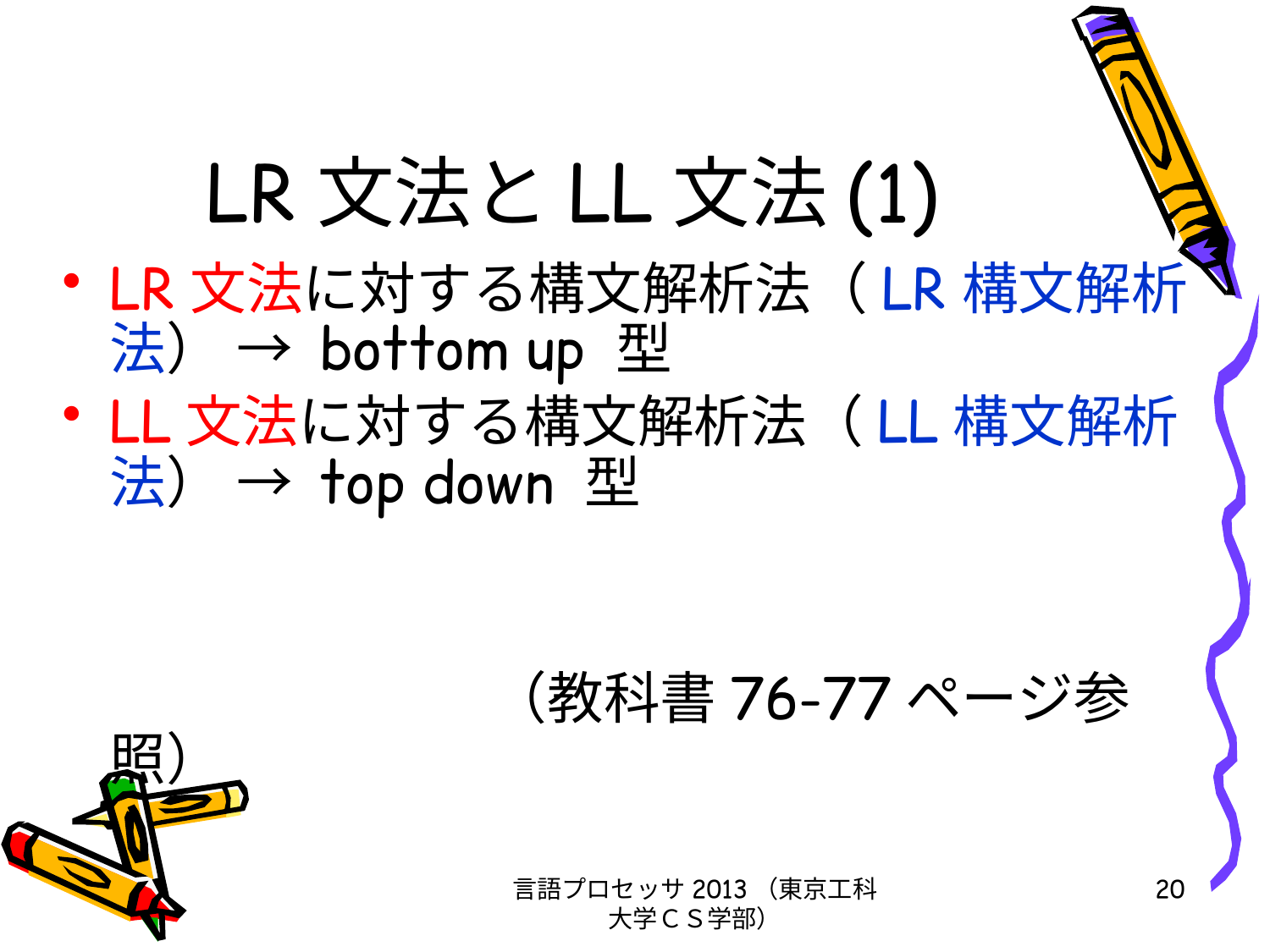

# LR文法とLL文法(1)
LR文法に対する構文解析法（LR構文解析法）	→ bottom up 型
LL文法に対する構文解析法（LL構文解析法）	→ top down 型

				（教科書76-77ページ参照）
言語プロセッサ2013（東京工科大学ＣＳ学部）
20